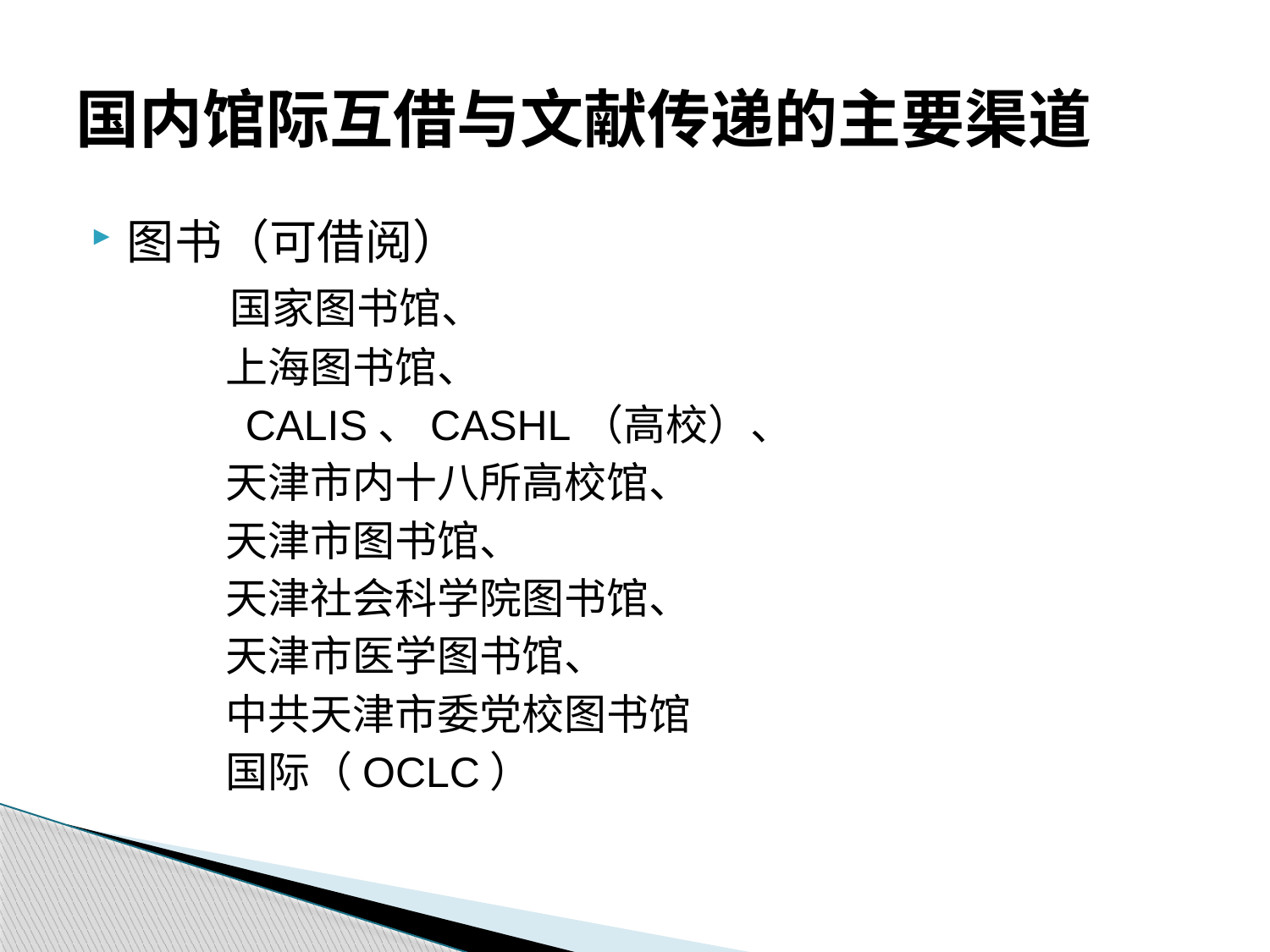

# 国内馆际互借与文献传递的主要渠道
图书（可借阅）
            国家图书馆、
             上海图书馆、
             CALIS、CASHL（高校）、
             天津市内十八所高校馆、
             天津市图书馆、
             天津社会科学院图书馆、
             天津市医学图书馆、
             中共天津市委党校图书馆
             国际（OCLC）